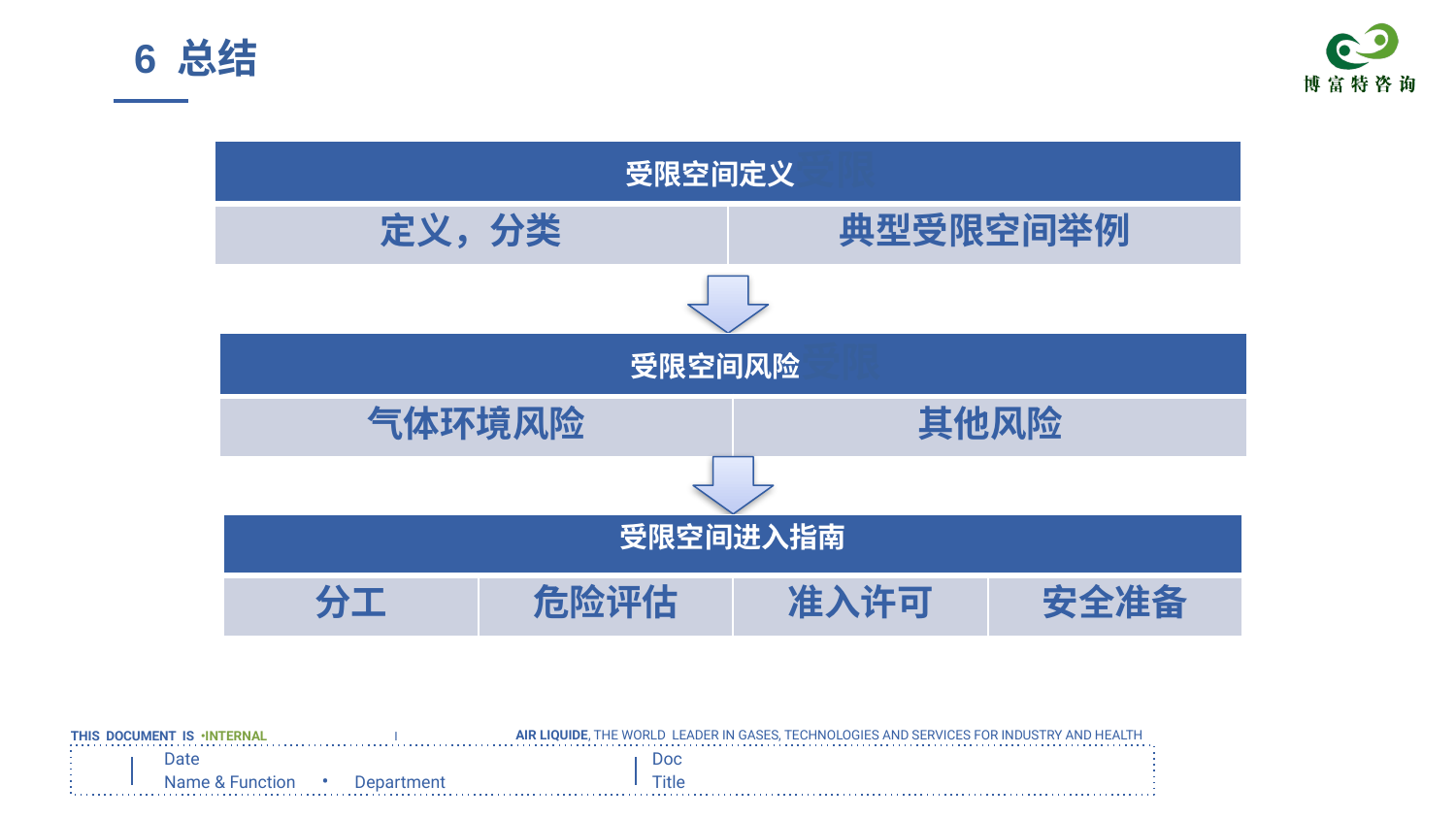

6 总结
| 受限空间定义受限 |  |
| --- | --- |
| 定义，分类 | 典型受限空间举例 |

| 受限空间风险受限 |  |
| --- | --- |
| 气体环境风险 | 其他风险 |

| 受限空间进入指南 |  |  |  |
| --- | --- | --- | --- |
| 分工 | 危险评估 | 准入许可 | 安全准备 |
22